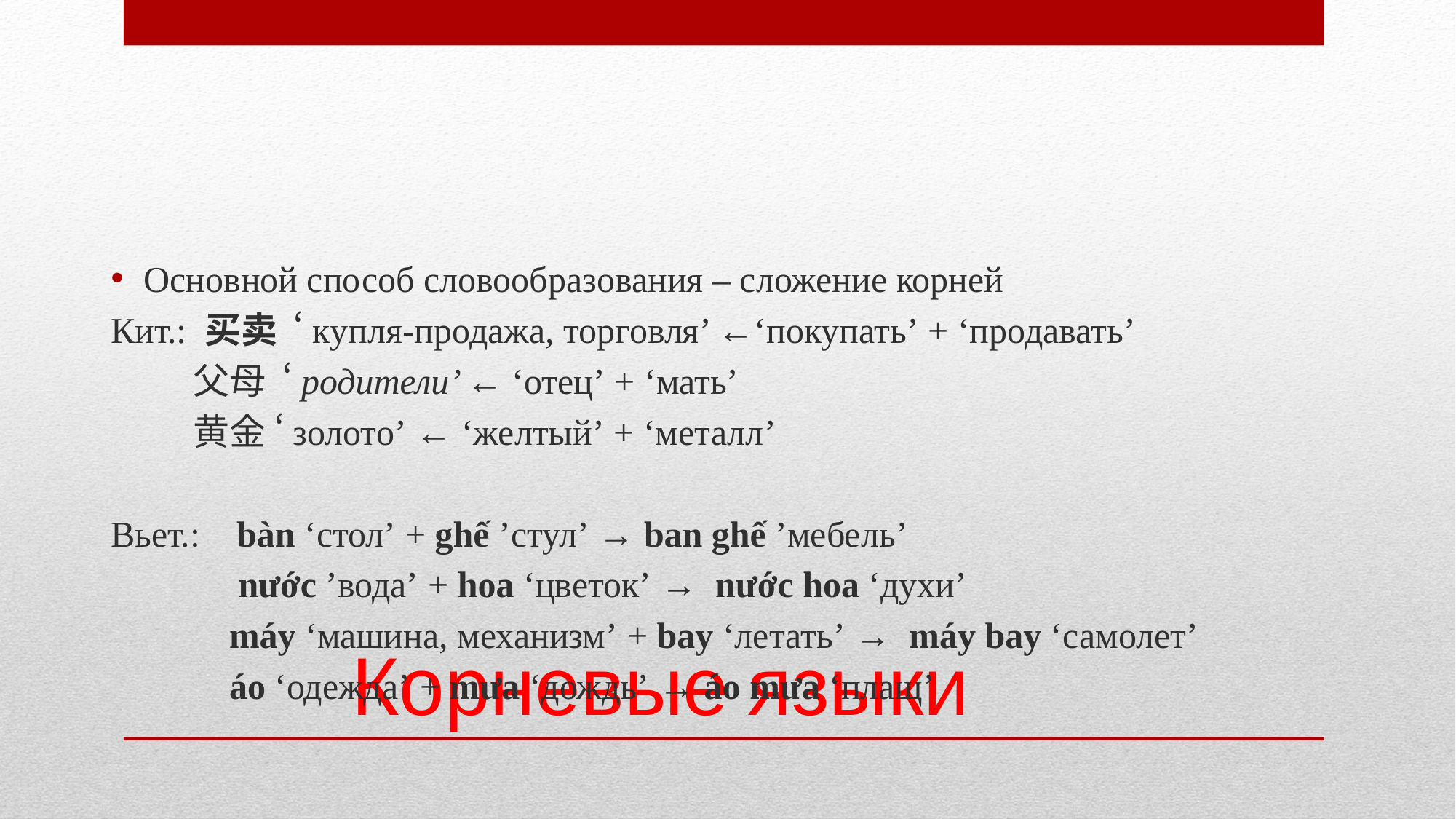

Основной способ словообразования – сложение корней
Кит.: 买卖  ‘купля-продажа, торговля’ ←‘покупать’ + ‘продавать’
         父母  ‘родители’ ← ‘отец’ + ‘мать’
         黄金 ‘золото’ ← ‘желтый’ + ‘металл’

Вьет.:    bàn ‘стол’ + ghế ’стул’ → ban ghế ’мебель’
              nước ’вода’ + hoa ‘цветок’ →  nước hoa ‘духи’
             máy ‘машина, механизм’ + bay ‘летать’ →  máy bay ‘самолет’
             áo ‘одежда’ + mưa ‘дождь’ → áo mưa ‘плащ’
# Корневые языки